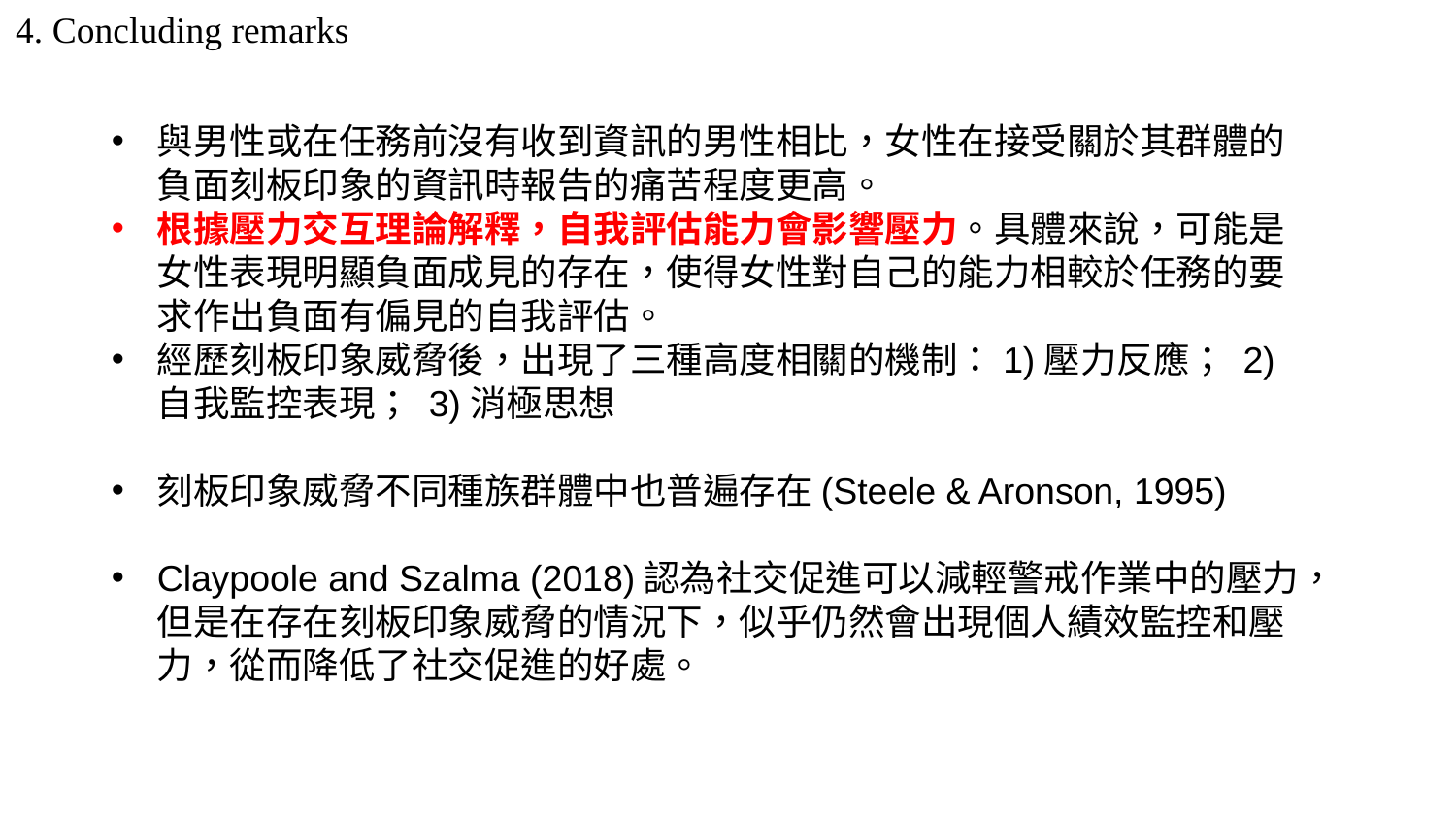

4. Concluding remarks
與男性或在任務前沒有收到資訊的男性相比，女性在接受關於其群體的負面刻板印象的資訊時報告的痛苦程度更高。
根據壓力交互理論解釋，自我評估能力會影響壓力。具體來說，可能是女性表現明顯負面成見的存在，使得女性對自己的能力相較於任務的要求作出負面有偏見的自我評估。
經歷刻板印象威脅後，出現了三種高度相關的機制：1)壓力反應； 2)自我監控表現； 3)消極思想

刻板印象威脅不同種族群體中也普遍存在(Steele & Aronson, 1995)

Claypoole and Szalma (2018)認為社交促進可以減輕警戒作業中的壓力，但是在存在刻板印象威脅的情況下，似乎仍然會出現個人績效監控和壓力，從而降低了社交促進的好處。